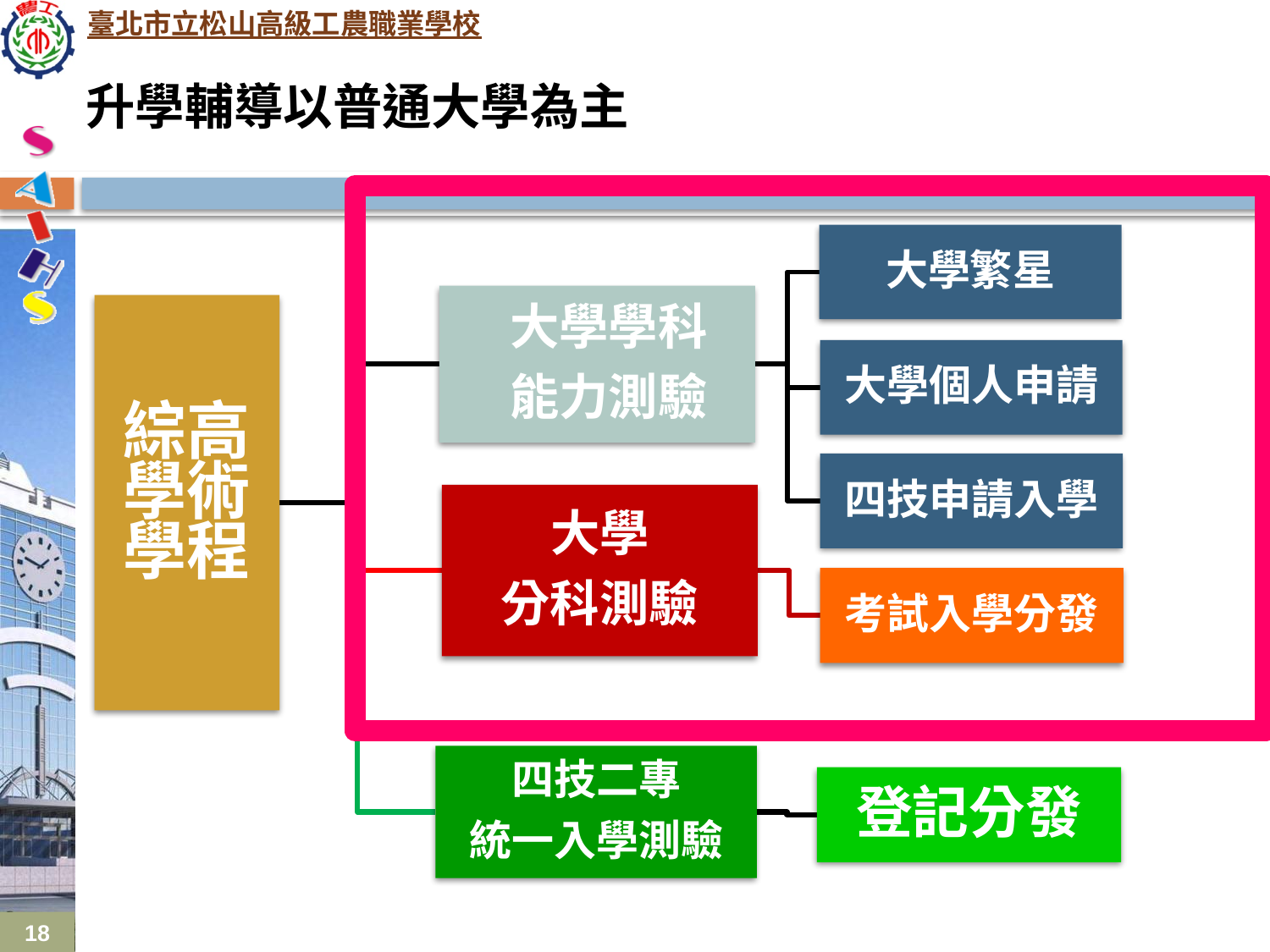

# 升學輔導以普通大學為主

綜高
學術
學程
 大學學科
 能力測驗
大學繁星
大學個人申請
四技申請入學
大學
分科測驗
考試入學分發
四技二專
統一入學測驗
登記分發